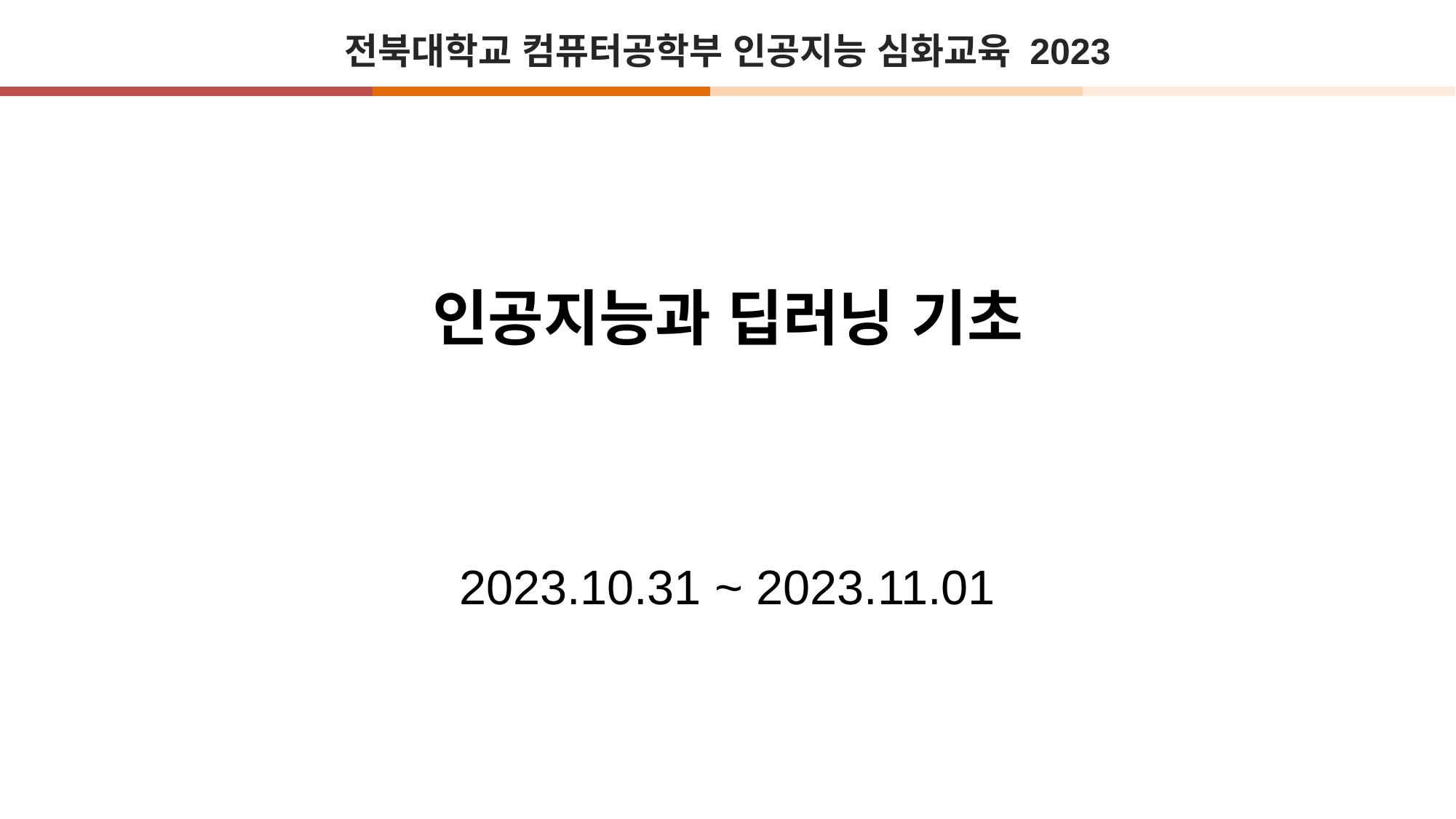

# 전북대학교 컴퓨터공학부 인공지능 심화교육 2023
인공지능과 딥러닝 기초

2023.10.31 ~ 2023.11.01